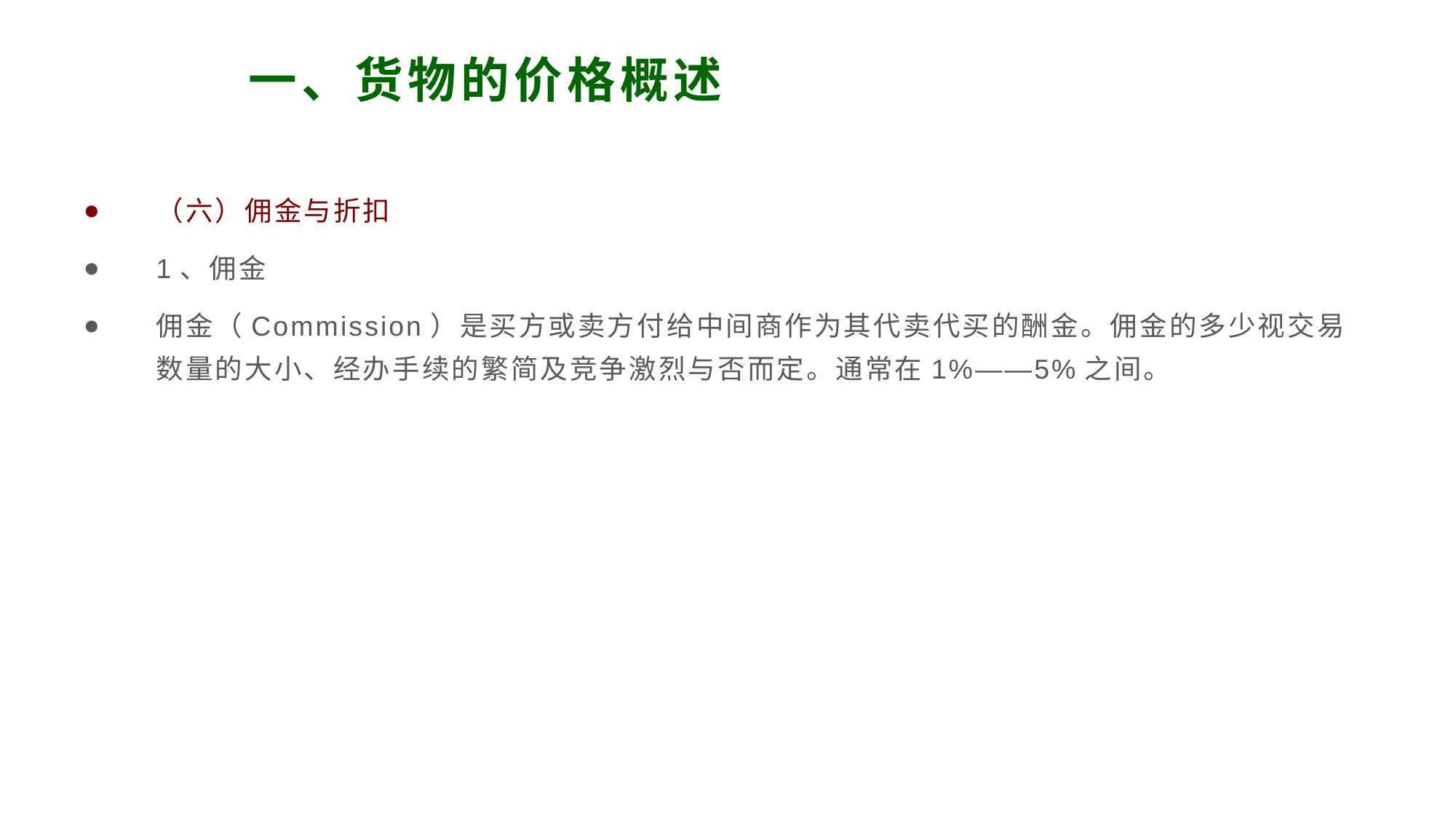

# 一、货物的价格概述
（六）佣金与折扣
1、佣金
佣金（Commission）是买方或卖方付给中间商作为其代卖代买的酬金。佣金的多少视交易数量的大小、经办手续的繁简及竞争激烈与否而定。通常在1%——5%之间。